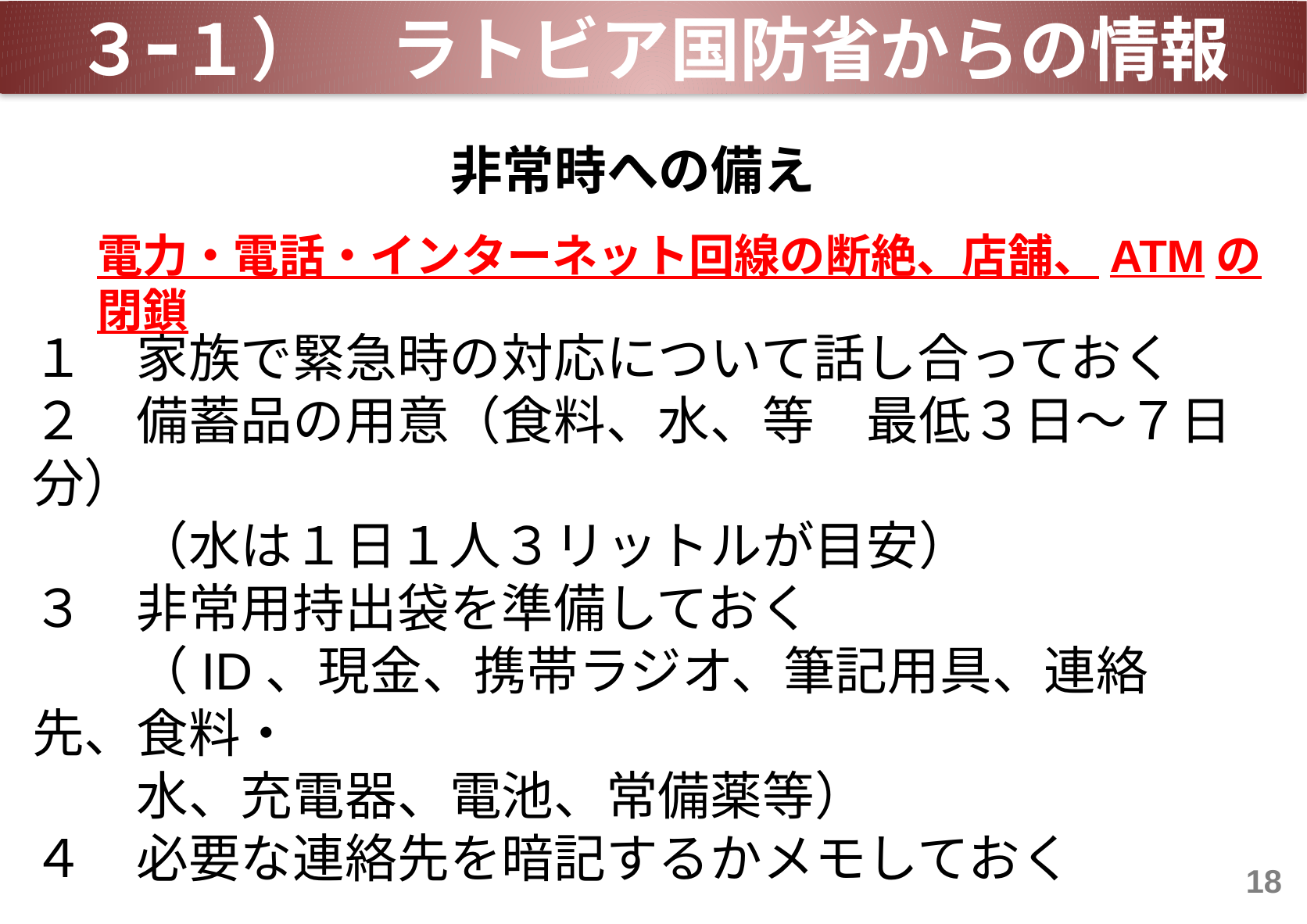

３ｰ１）　ラトビア国防省からの情報
非常時への備え

１　家族で緊急時の対応について話し合っておく
２　備蓄品の用意（食料、水、等　最低３日～７日分）
　　（水は１日１人３リットルが目安）
３　非常用持出袋を準備しておく
　　（ID、現金、携帯ラジオ、筆記用具、連絡先、食料・
　　水、充電器、電池、常備薬等）
４　必要な連絡先を暗記するかメモしておく

※ラトビア国防省(Ministry of Defence)の情報を引用

電力・電話・インターネット回線の断絶、店舗、ATMの閉鎖

18